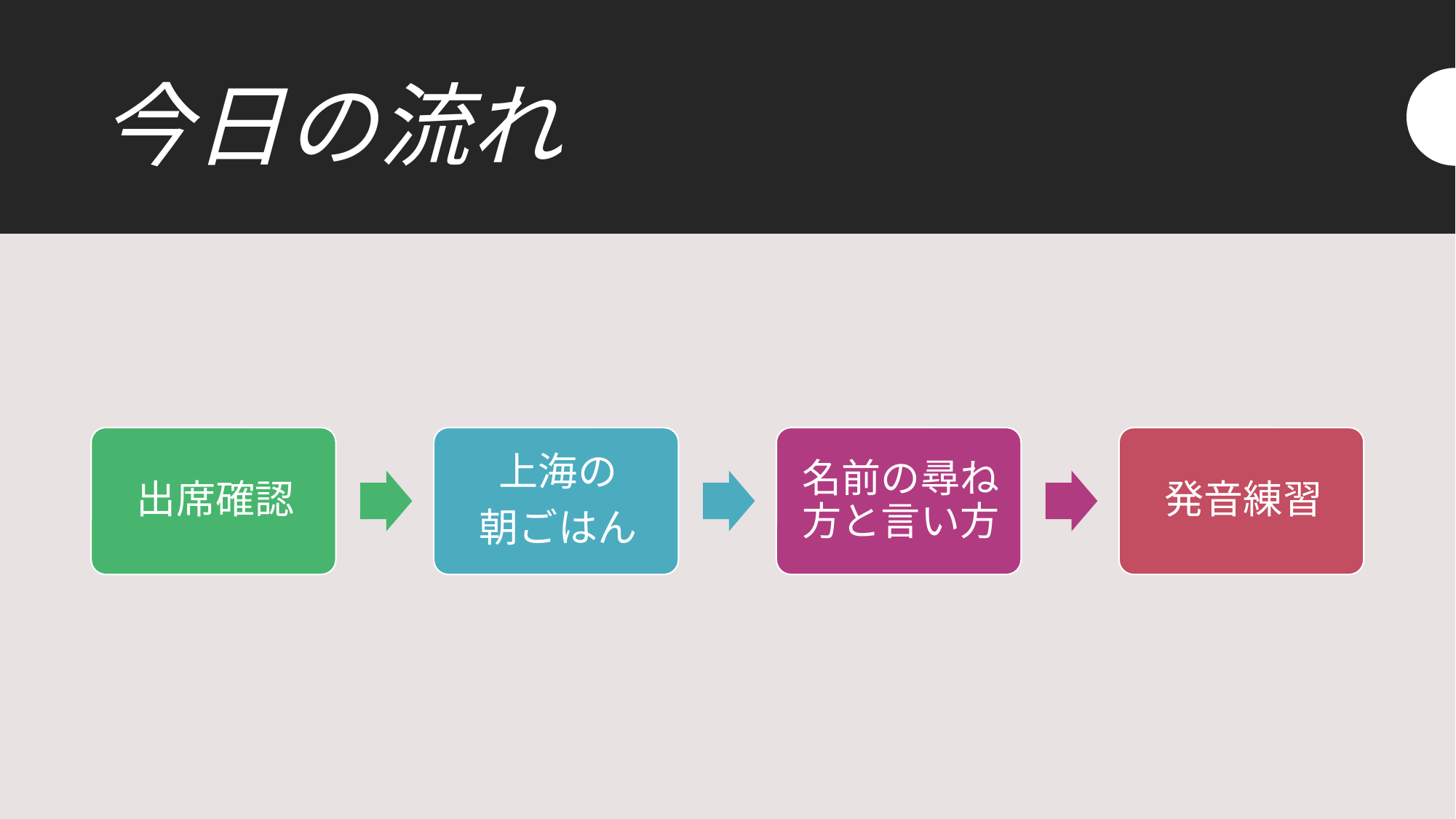

# 今日の流れ

出席確認

上海の
朝ごはん

名前の尋ね方と言い方

発音練習